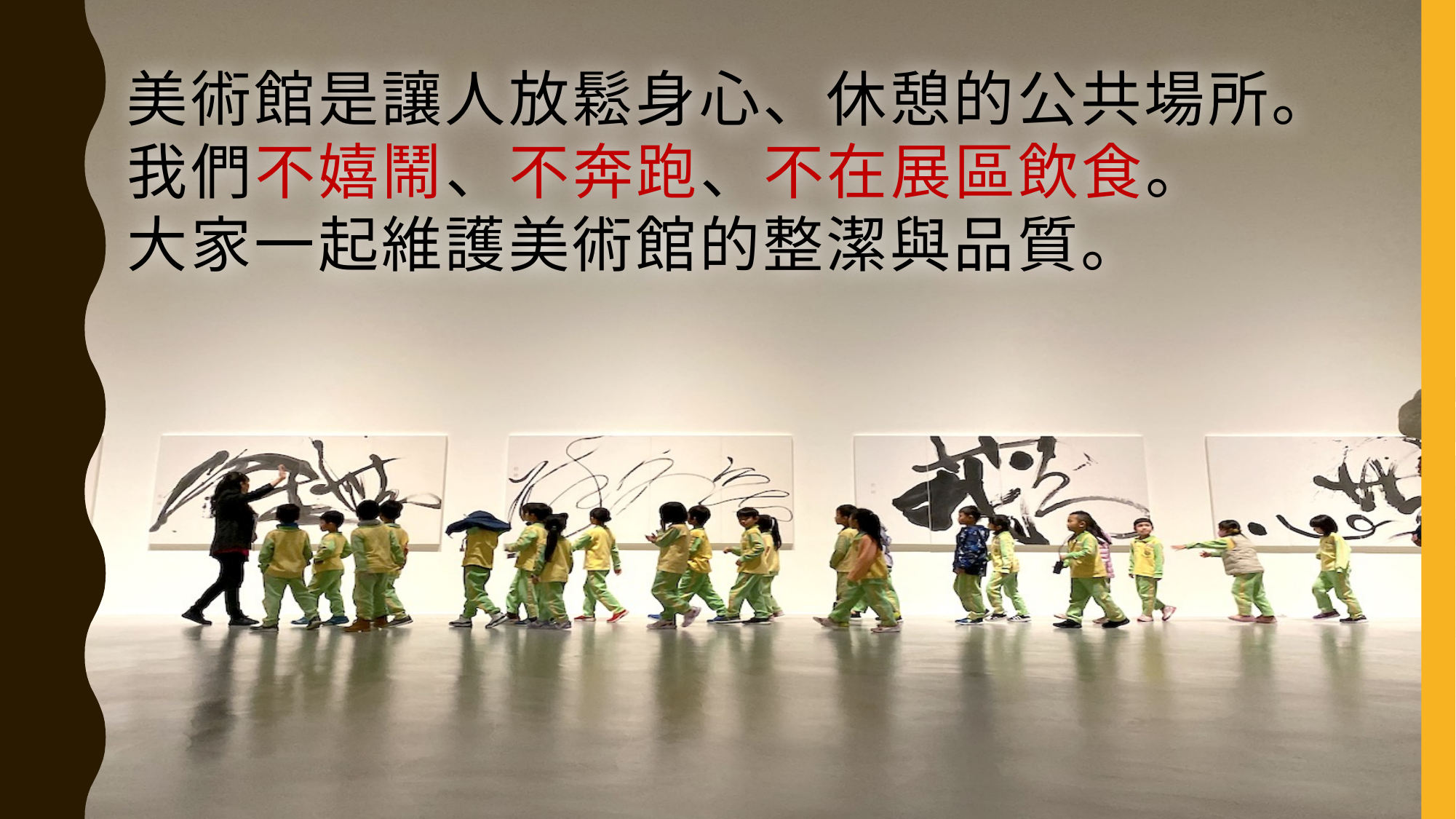

美術館是讓人放鬆身心、休憩的公共場所。
我們不嬉鬧、不奔跑、不在展區飲食。
大家一起維護美術館的整潔與品質。